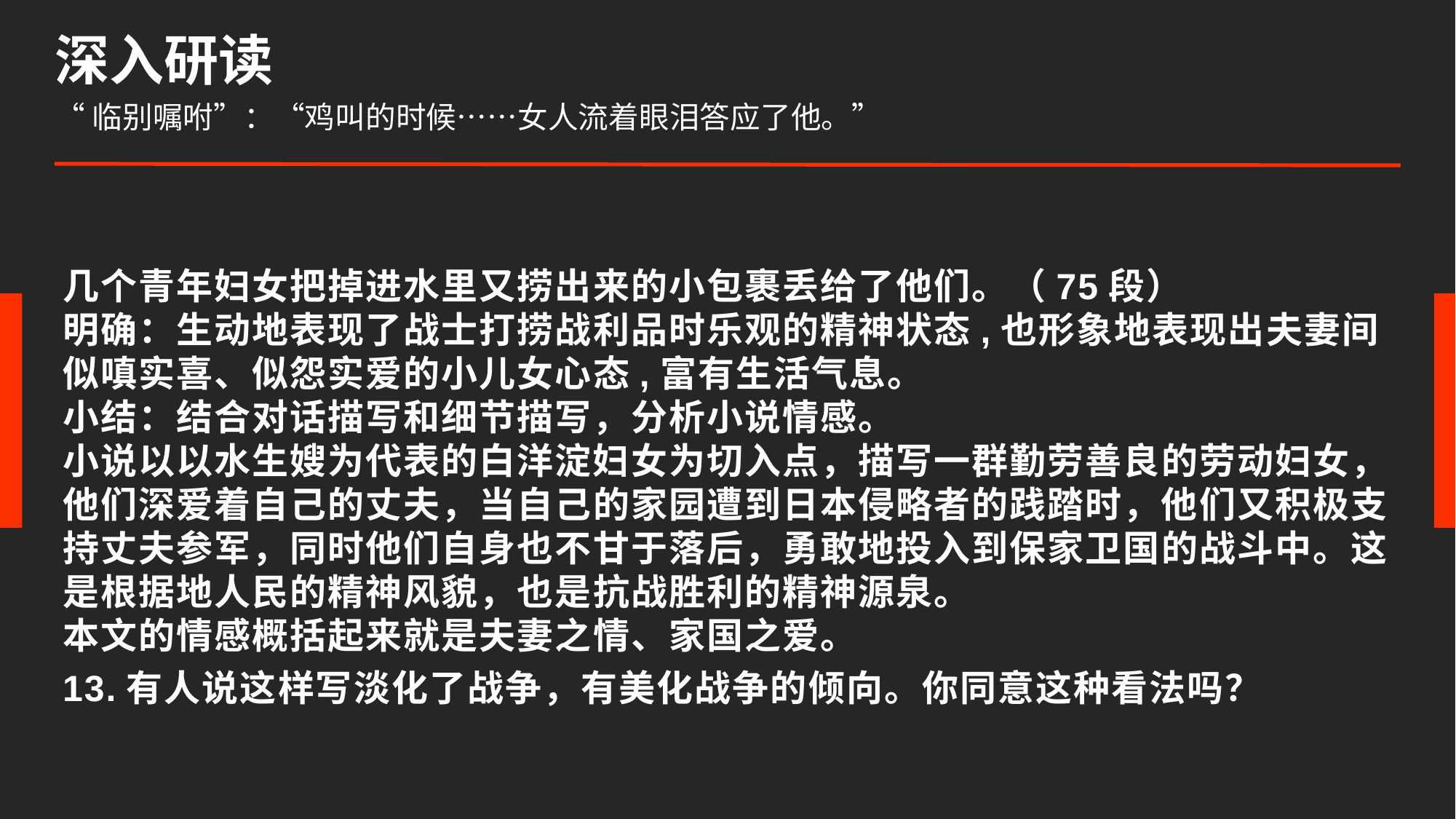

深入研读
“临别嘱咐”：“鸡叫的时候……女人流着眼泪答应了他。”

几个青年妇女把掉进水里又捞出来的小包裹丢给了他们。（75段）
明确：生动地表现了战士打捞战利品时乐观的精神状态,也形象地表现出夫妻间似嗔实喜、似怨实爱的小儿女心态,富有生活气息。
小结：结合对话描写和细节描写，分析小说情感。
小说以以水生嫂为代表的白洋淀妇女为切入点，描写一群勤劳善良的劳动妇女，他们深爱着自己的丈夫，当自己的家园遭到日本侵略者的践踏时，他们又积极支持丈夫参军，同时他们自身也不甘于落后，勇敢地投入到保家卫国的战斗中。这是根据地人民的精神风貌，也是抗战胜利的精神源泉。
本文的情感概括起来就是夫妻之情、家国之爱。
13.有人说这样写淡化了战争，有美化战争的倾向。你同意这种看法吗？